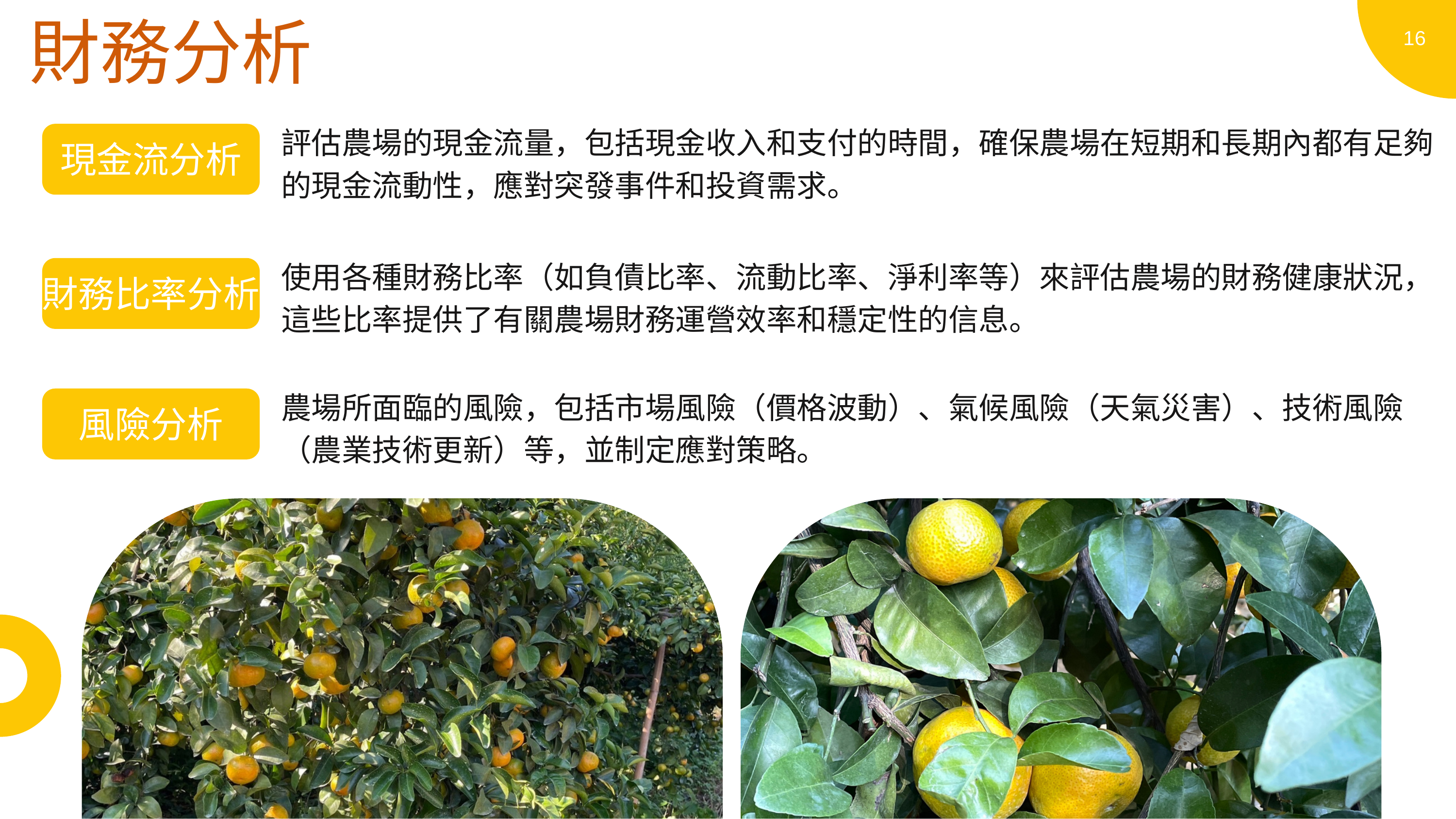

財務分析
16
評估農場的現金流量，包括現金收入和支付的時間，確保農場在短期和長期內都有足夠的現金流動性，應對突發事件和投資需求。

現金流分析
使用各種財務比率（如負債比率、流動比率、淨利率等）來評估農場的財務健康狀況，這些比率提供了有關農場財務運營效率和穩定性的信息。

財務比率分析
農場所面臨的風險，包括市場風險（價格波動）、氣候風險（天氣災害）、技術風險（農業技術更新）等，並制定應對策略。

風險分析